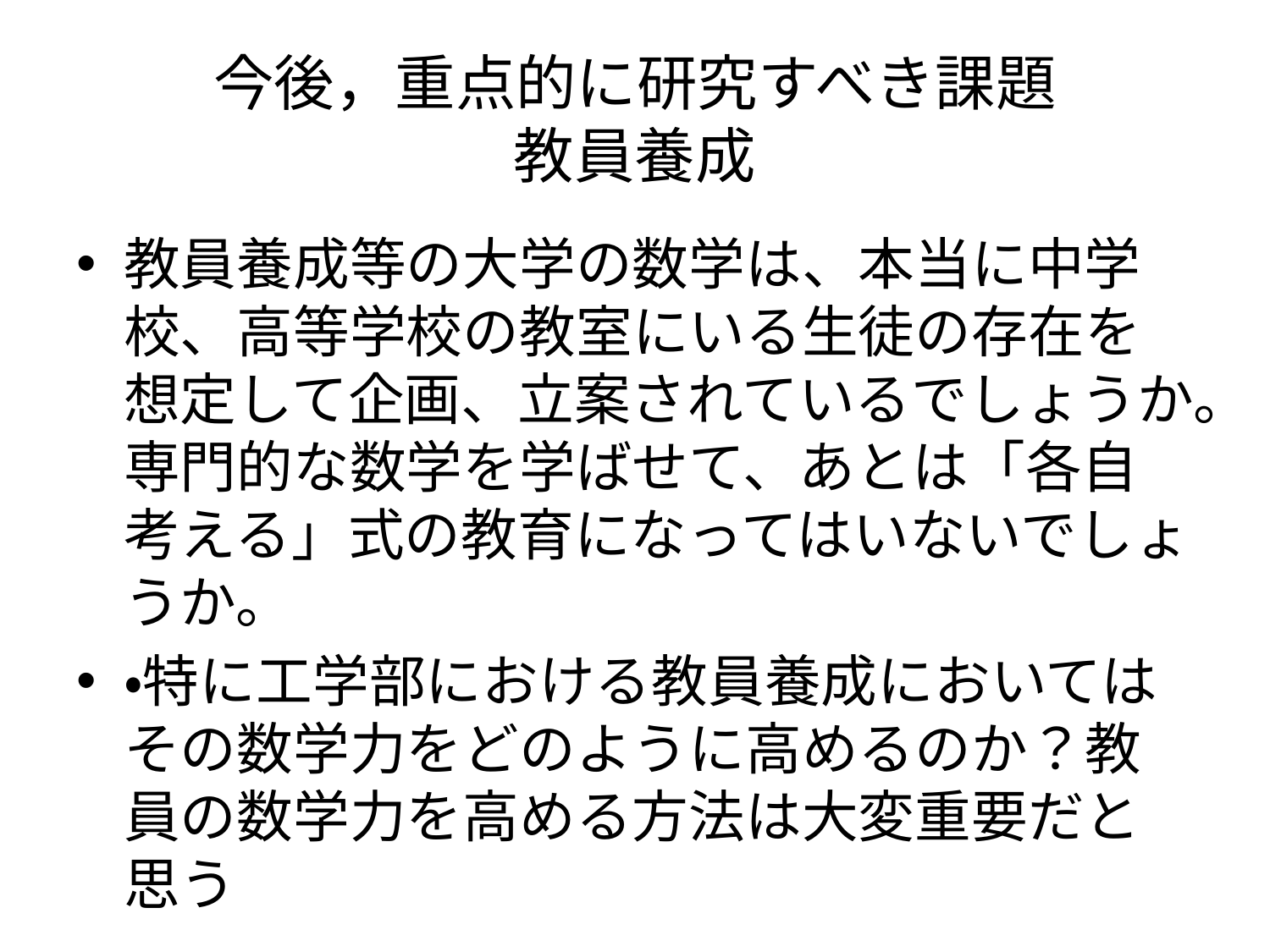

# 今後，重点的に研究すべき課題 教員養成
教員養成等の大学の数学は、本当に中学校、高等学校の教室にいる生徒の存在を想定して企画、立案されているでしょうか。専門的な数学を学ばせて、あとは「各自考える」式の教育になってはいないでしょうか。
・特に工学部における教員養成においてはその数学力をどのように高めるのか？教員の数学力を高める方法は大変重要だと思う